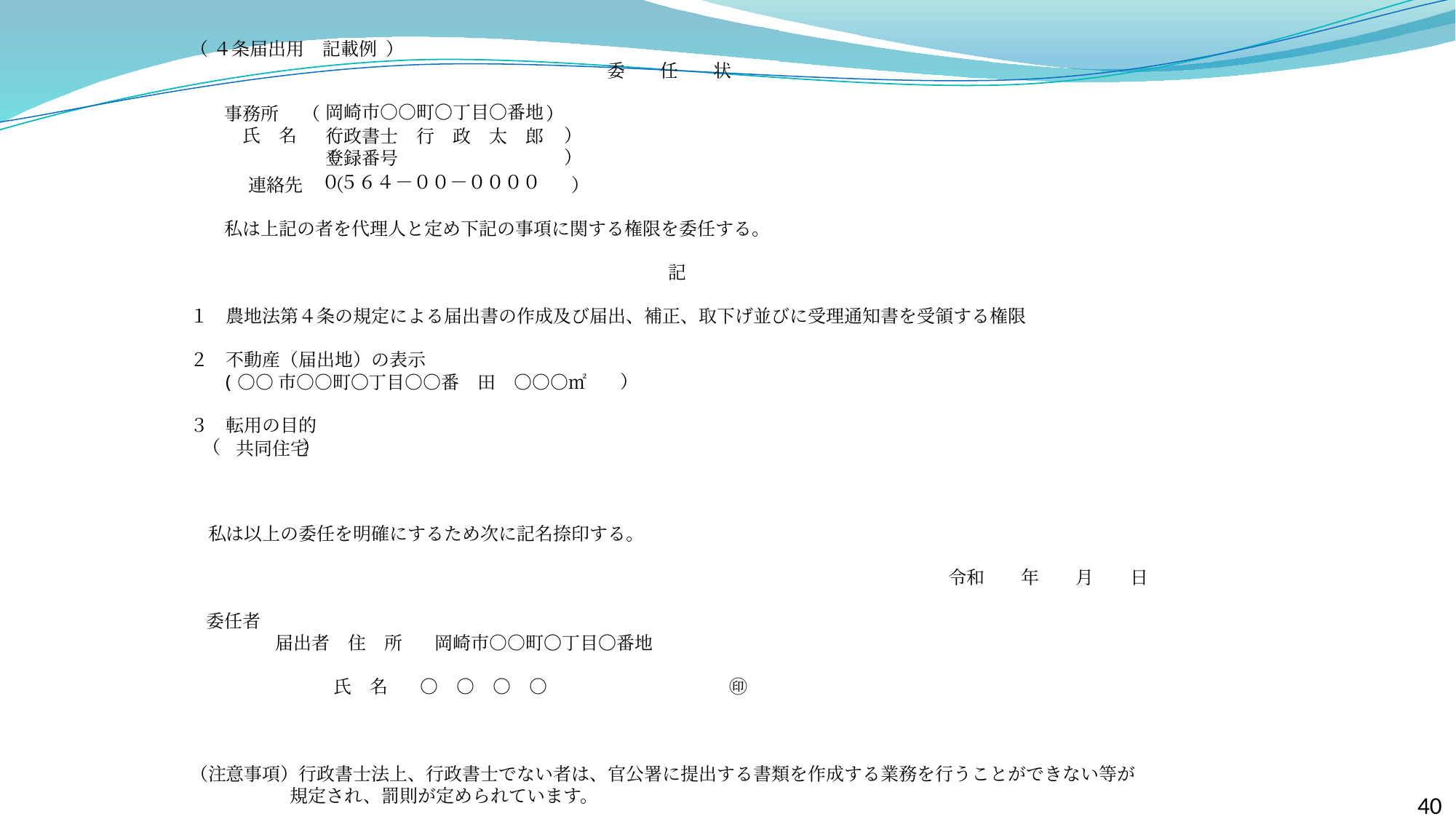

（　　　　　　　　　   ）
委任状

　事務所　 （                                                ）
　　氏　名　 （                                                ）
　　　　　　 （                                                ）
        連絡先     （                                                 ）

　私は上記の者を代理人と定め下記の事項に関する権限を委任する。

記

１　農地法第４条の規定による届出書の作成及び届出、補正、取下げ並びに受理通知書を受領する権限

２　不動産（届出地）の表示
   (　　　　　　　　　　　　　　　　　　　　　）

３　転用の目的
  （ 　　　　 ）

　私は以上の委任を明確にするため次に記名捺印する。

令和　　年　　月　　日

委任者
　　　   届出者　住　所   　岡崎市○○町〇丁目〇番地

　　　　　　　氏　名　   ○　○　○　○　　　　　　　　　　㊞

（注意事項）行政書士法上、行政書士でない者は、官公署に提出する書類を作成する業務を行うことができない等が規定され、罰則が定められています。
４条届出用　記載例
岡崎市○○町〇丁目〇番地
行政書士　行　政　太　郎
登録番号

０５６４－００－００００
○○市○○町〇丁目○○番　田　○○○㎡
共同住宅
40